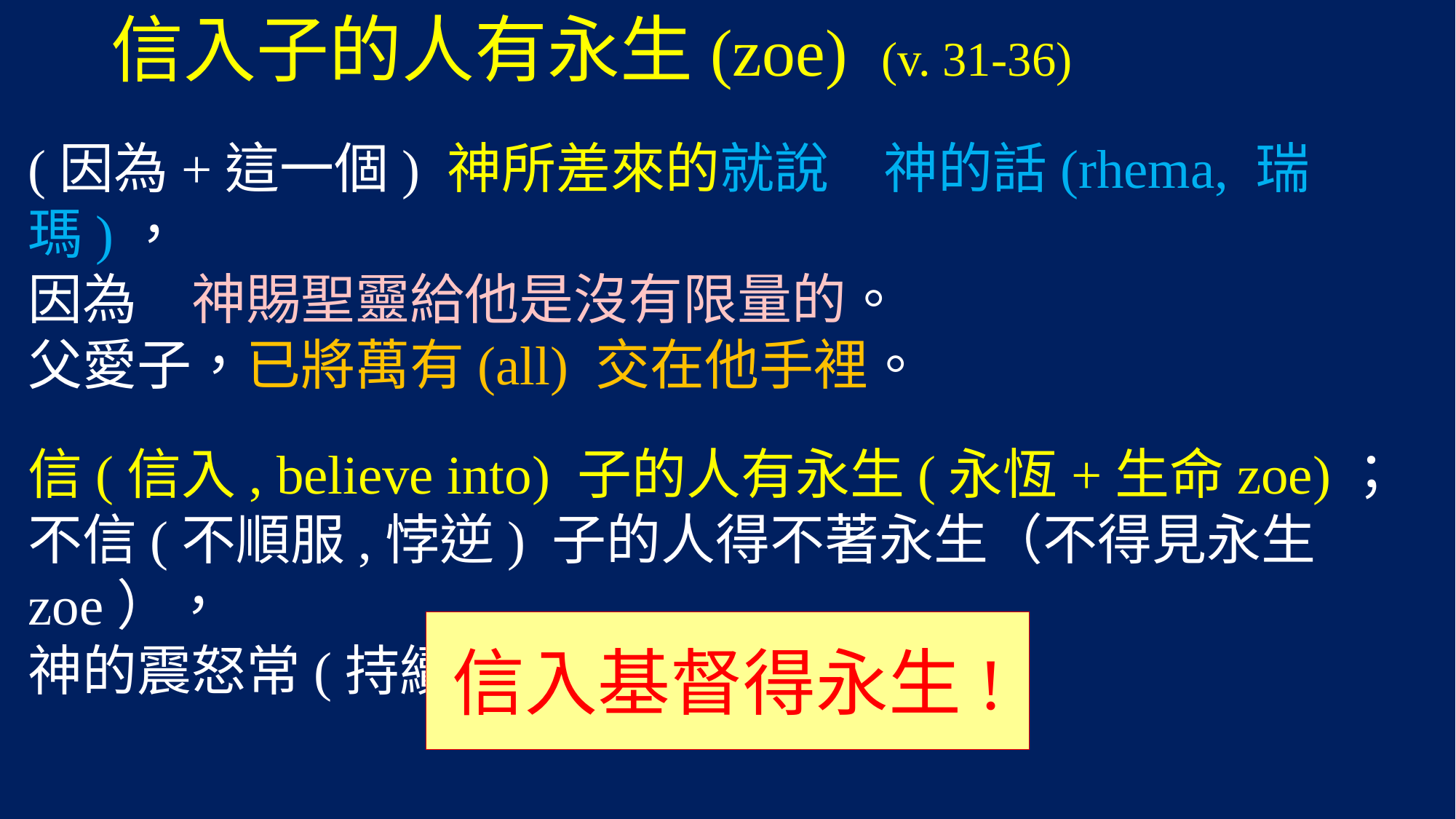

# 信入子的人有永生(zoe)  (v. 31-36)
(因為+這一個) 神所差來的就說　神的話(rhema, 瑞瑪)，
因為　神賜聖靈給他是沒有限量的。
父愛子，已將萬有(all) 交在他手裡。

信(信入, believe into) 子的人有永生(永恆+生命zoe)；
不信(不順服,悖逆) 子的人得不著永生（不得見永生 zoe），
神的震怒常(持續停留) 在他身上。

信入基督得永生!